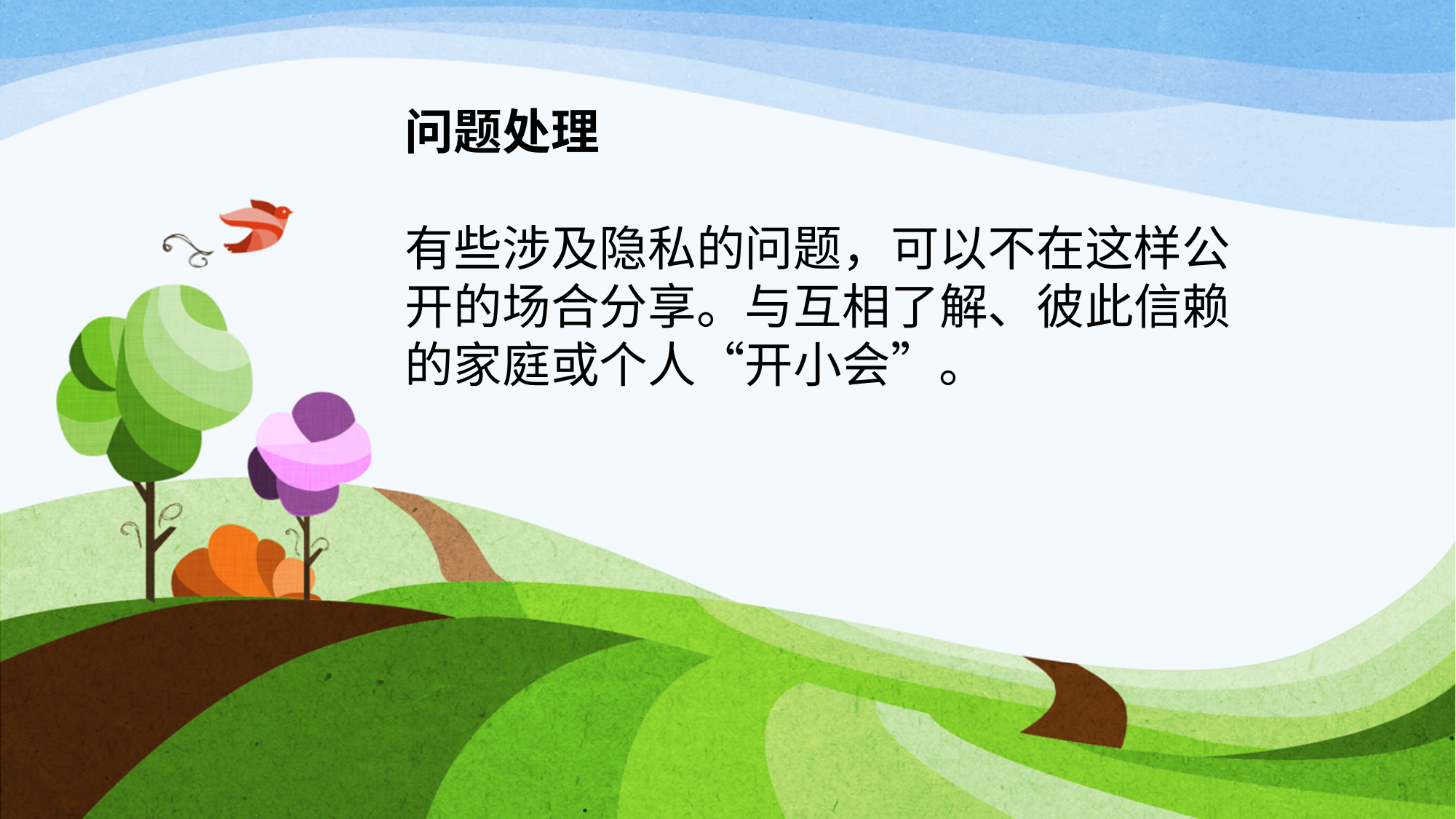

问题处理

有些涉及隐私的问题，可以不在这样公开的场合分享。与互相了解、彼此信赖的家庭或个人“开小会”。